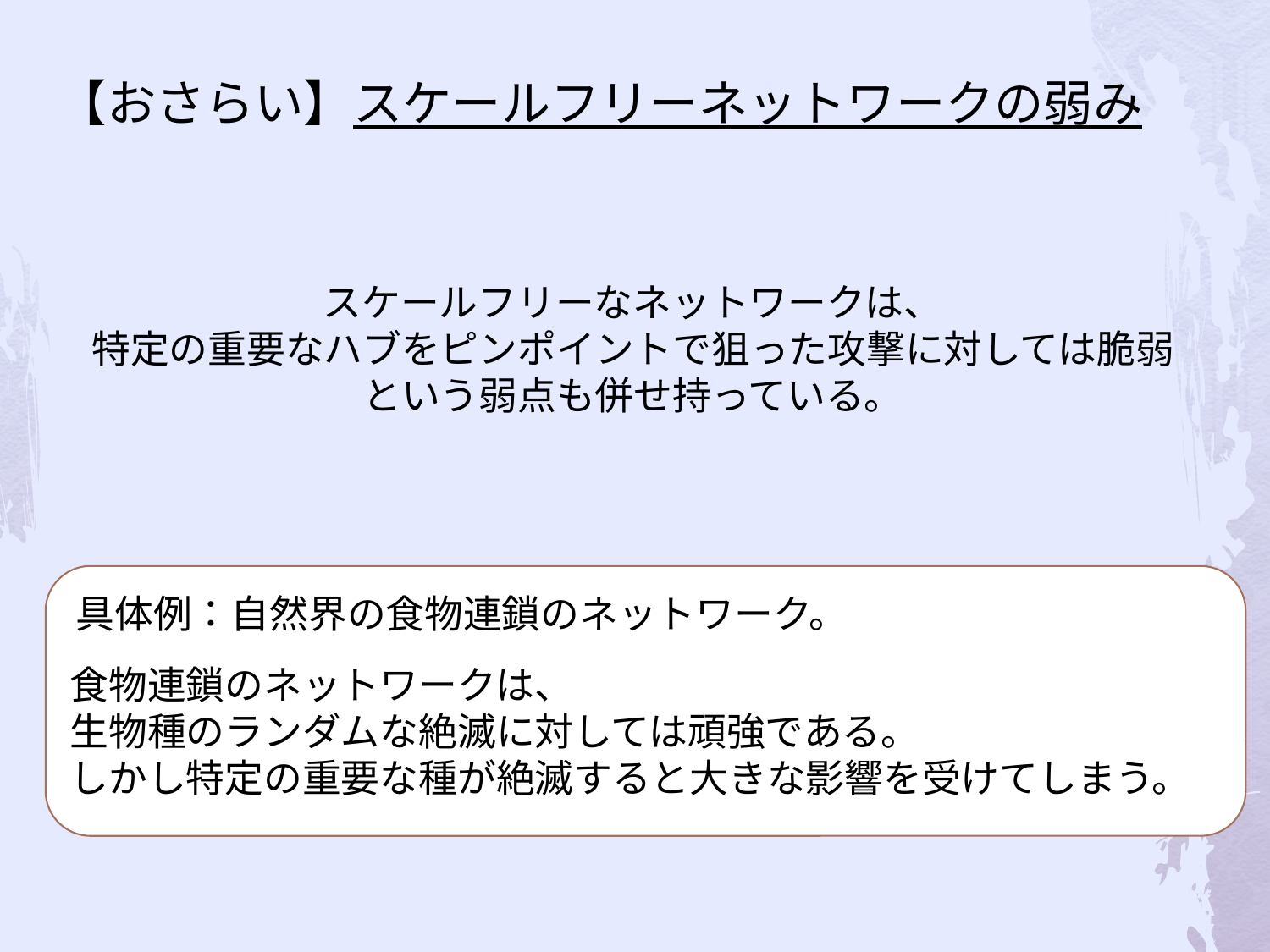

【おさらい】スケールフリーネットワークの弱み
スケールフリーなネットワークは、
特定の重要なハブをピンポイントで狙った攻撃に対しては脆弱という弱点も併せ持っている。

具体例：自然界の食物連鎖のネットワーク。
食物連鎖のネットワークは、
生物種のランダムな絶滅に対しては頑強である。
しかし特定の重要な種が絶滅すると大きな影響を受けてしまう。